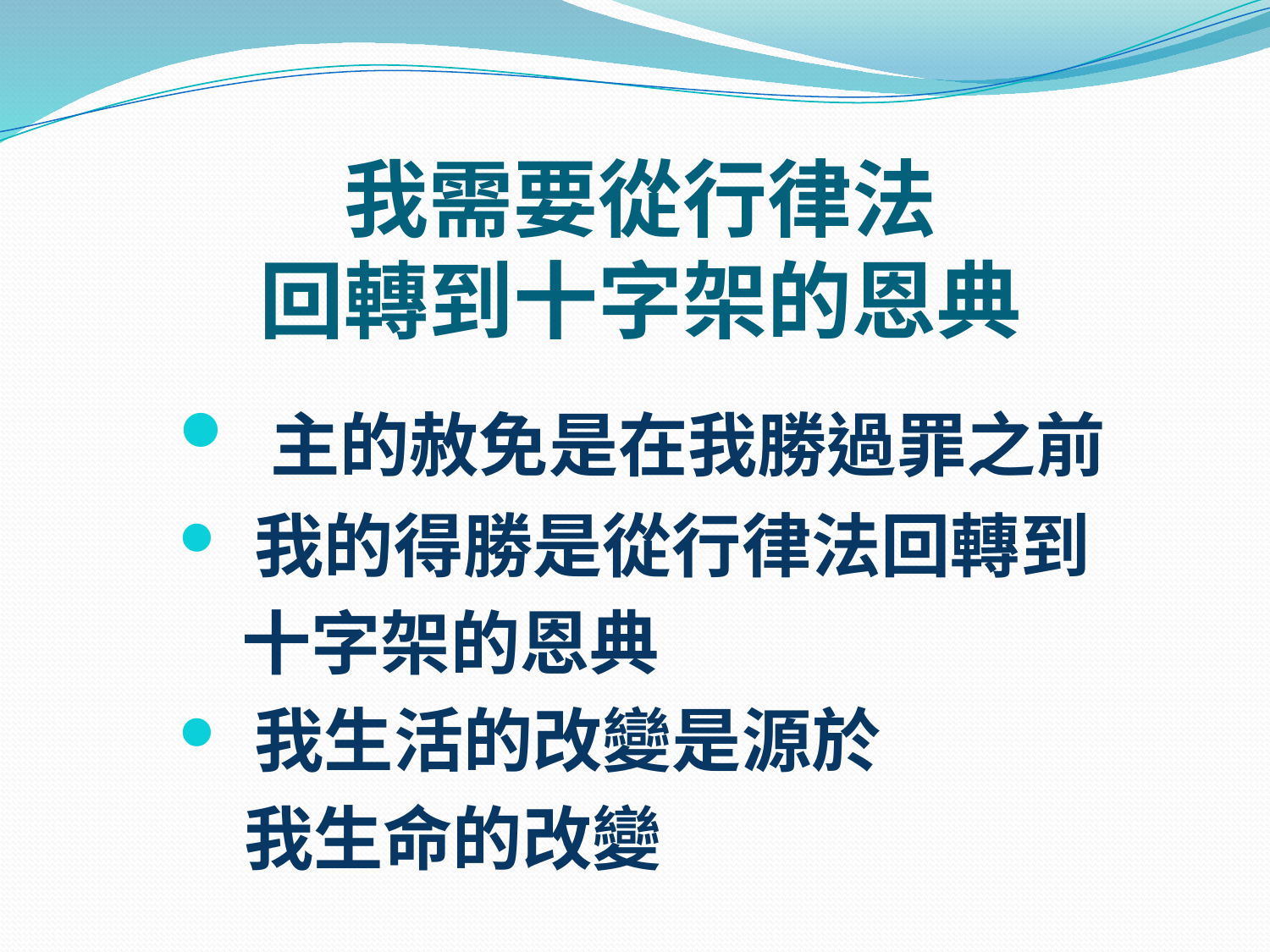

# 我需要從行律法 回轉到十字架的恩典
 主的赦免是在我勝過罪之前
 我的得勝是從行律法回轉到
   十字架的恩典
 我生活的改變是源於
	 我生命的改變